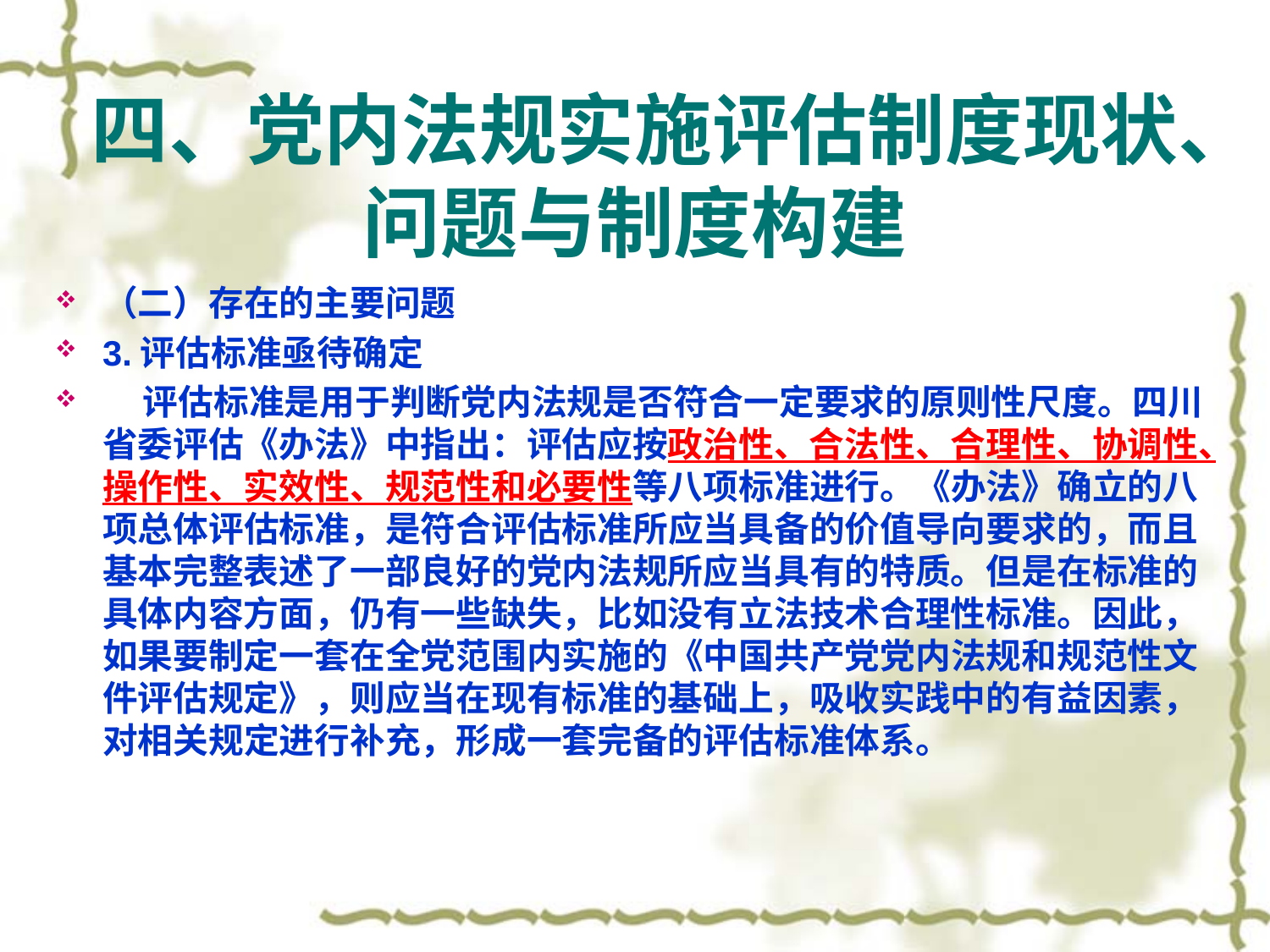

# 四、党内法规实施评估制度现状、问题与制度构建
（二）存在的主要问题
3.评估标准亟待确定
    评估标准是用于判断党内法规是否符合一定要求的原则性尺度。四川省委评估《办法》中指出：评估应按政治性、合法性、合理性、协调性、操作性、实效性、规范性和必要性等八项标准进行。《办法》确立的八项总体评估标准，是符合评估标准所应当具备的价值导向要求的，而且基本完整表述了一部良好的党内法规所应当具有的特质。但是在标准的具体内容方面，仍有一些缺失，比如没有立法技术合理性标准。因此，如果要制定一套在全党范围内实施的《中国共产党党内法规和规范性文件评估规定》，则应当在现有标准的基础上，吸收实践中的有益因素，对相关规定进行补充，形成一套完备的评估标准体系。